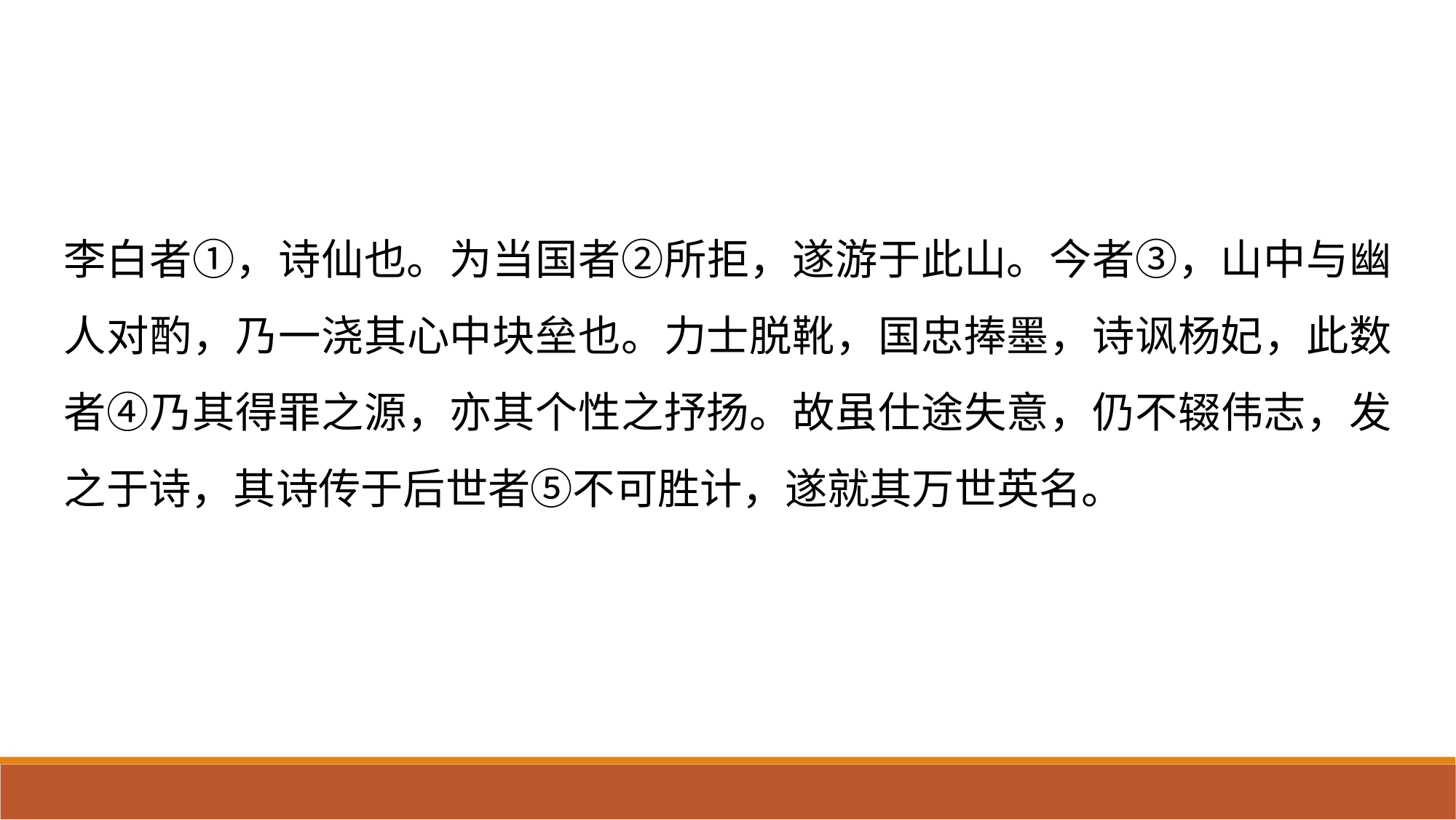

李白者①，诗仙也。为当国者②所拒，遂游于此山。今者③，山中与幽人对酌，乃一浇其心中块垒也。力士脱靴，国忠捧墨，诗讽杨妃，此数者④乃其得罪之源，亦其个性之抒扬。故虽仕途失意，仍不辍伟志，发之于诗，其诗传于后世者⑤不可胜计，遂就其万世英名。